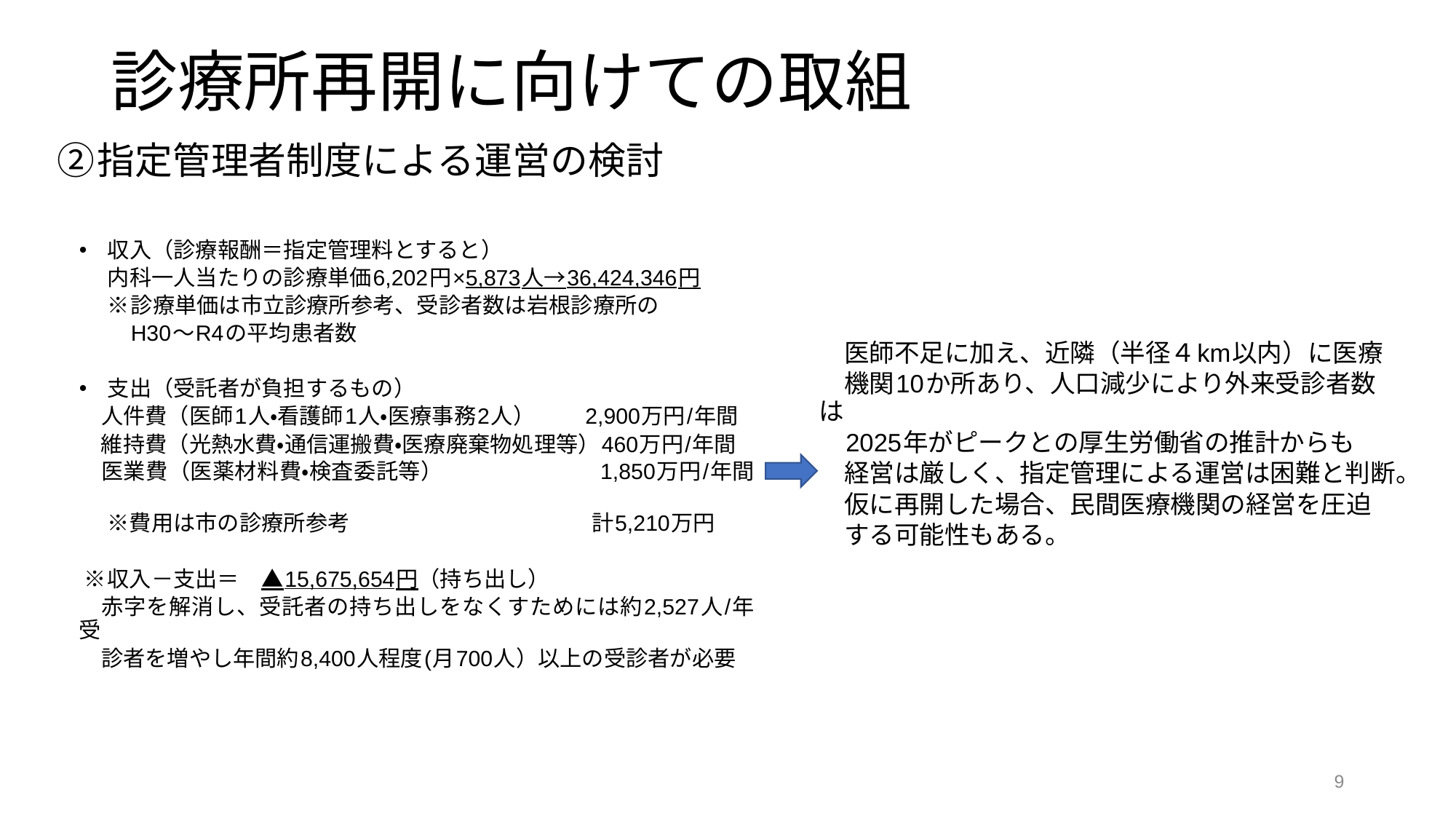

# 診療所再開に向けての取組
②指定管理者制度による運営の検討

収入（診療報酬＝指定管理料とすると）
内科一人当たりの診療単価6,202円×5,873人→36,424,346円
※診療単価は市立診療所参考、受診者数は岩根診療所の
　H30～R4の平均患者数

支出（受託者が負担するもの）
　人件費（医師1人・看護師1人・医療事務2人）　 　2,900万円/年間
　維持費（光熱水費・通信運搬費・医療廃棄物処理等）460万円/年間
　医業費（医薬材料費・検査委託等）　　　　　　　1,850万円/年間
 　※費用は市の診療所参考　　　　　　　　　　　計5,210万円

 ※収入－支出＝　▲15,675,654円（持ち出し）
　赤字を解消し、受託者の持ち出しをなくすためには約2,527人/年受
　診者を増やし年間約8,400人程度(月700人）以上の受診者が必要

　医師不足に加え、近隣（半径４km以内）に医療
　機関10か所あり、人口減少により外来受診者数は
　2025年がピークとの厚生労働省の推計からも
　経営は厳しく、指定管理による運営は困難と判断。
　仮に再開した場合、民間医療機関の経営を圧迫
　する可能性もある。

9